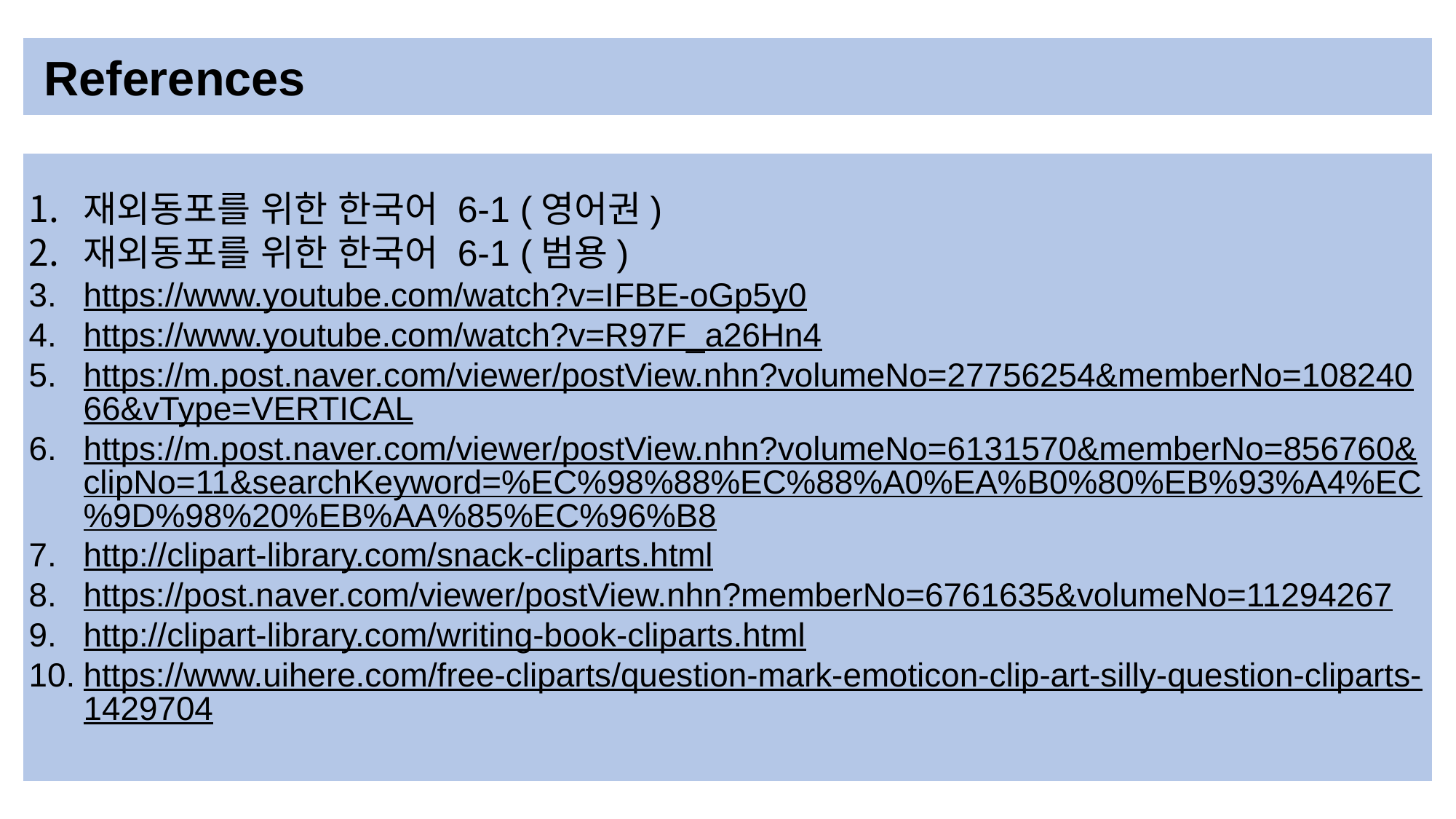

References

재외동포를 위한 한국어 6-1 (영어권)
재외동포를 위한 한국어 6-1 (범용)
https://www.youtube.com/watch?v=IFBE-oGp5y0
https://www.youtube.com/watch?v=R97F_a26Hn4
https://m.post.naver.com/viewer/postView.nhn?volumeNo=27756254&memberNo=10824066&vType=VERTICAL
https://m.post.naver.com/viewer/postView.nhn?volumeNo=6131570&memberNo=856760&clipNo=11&searchKeyword=%EC%98%88%EC%88%A0%EA%B0%80%EB%93%A4%EC%9D%98%20%EB%AA%85%EC%96%B8
http://clipart-library.com/snack-cliparts.html
https://post.naver.com/viewer/postView.nhn?memberNo=6761635&volumeNo=11294267
http://clipart-library.com/writing-book-cliparts.html
https://www.uihere.com/free-cliparts/question-mark-emoticon-clip-art-silly-question-cliparts-1429704